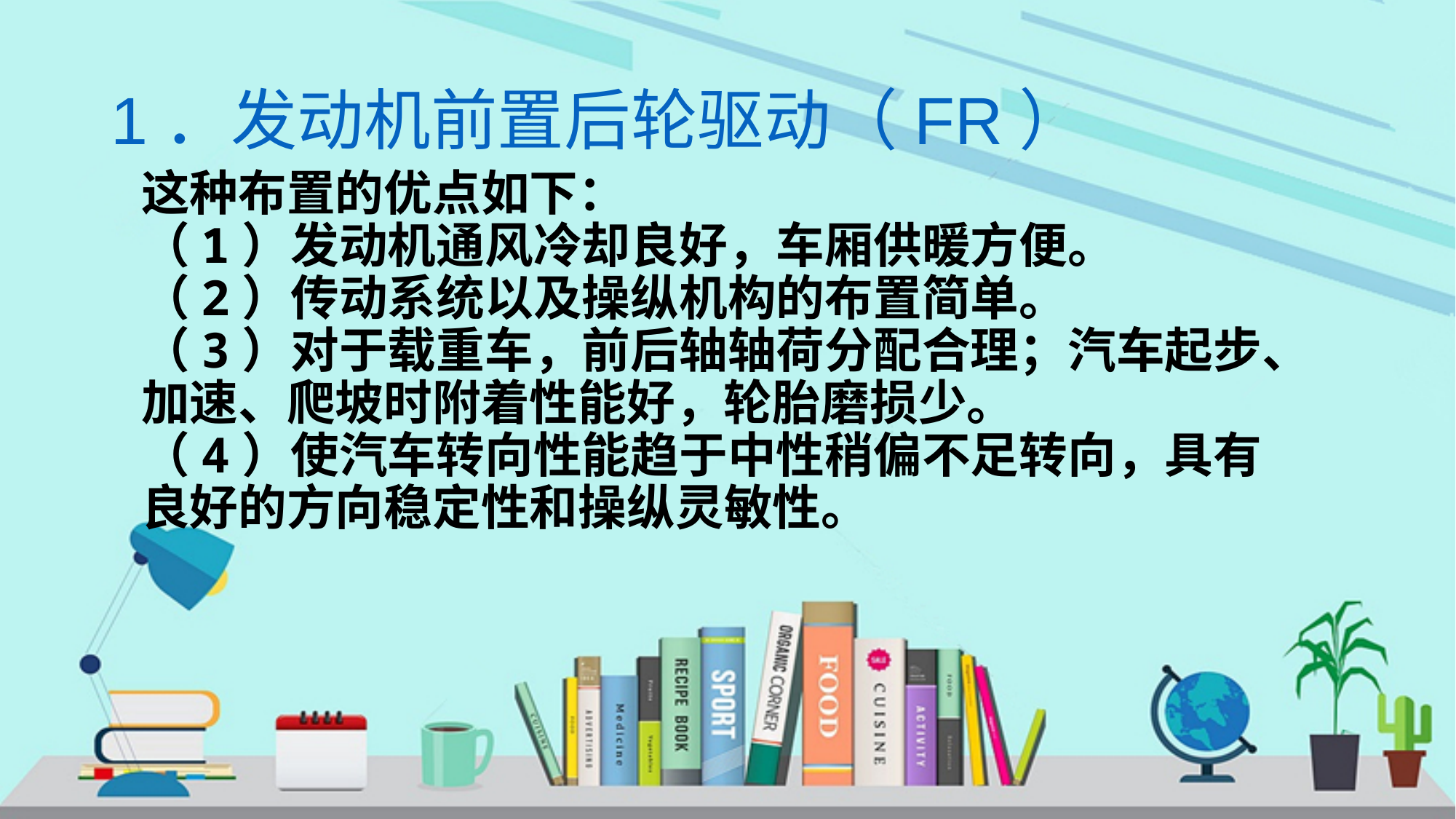

# 1．发动机前置后轮驱动（FR）
这种布置的优点如下：
（1）发动机通风冷却良好，车厢供暖方便。
（2）传动系统以及操纵机构的布置简单。
（3）对于载重车，前后轴轴荷分配合理；汽车起步、加速、爬坡时附着性能好，轮胎磨损少。
（4）使汽车转向性能趋于中性稍偏不足转向，具有良好的方向稳定性和操纵灵敏性。